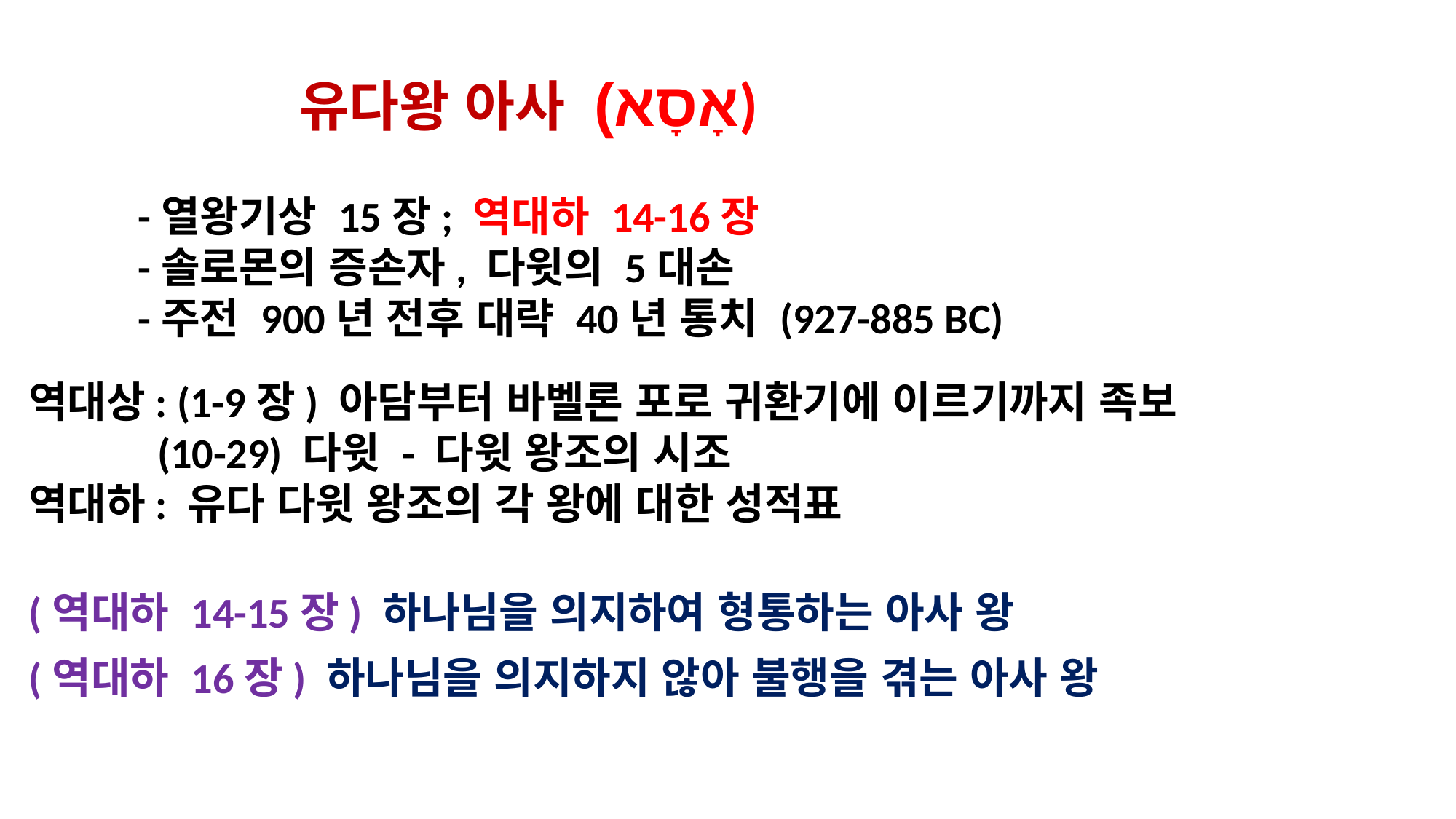

유다왕 아사 (אָסָא)

	-열왕기상 15장; 역대하 14-16장
	-솔로몬의 증손자, 다윗의 5대손
	-주전 900년 전후 대략 40년 통치 (927-885 BC)

역대상: (1-9장) 아담부터 바벨론 포로 귀환기에 이르기까지 족보
	  (10-29) 다윗 - 다윗 왕조의 시조
역대하: 유다 다윗 왕조의 각 왕에 대한 성적표

(역대하 14-15장) 하나님을 의지하여 형통하는 아사 왕

(역대하 16장) 하나님을 의지하지 않아 불행을 겪는 아사 왕